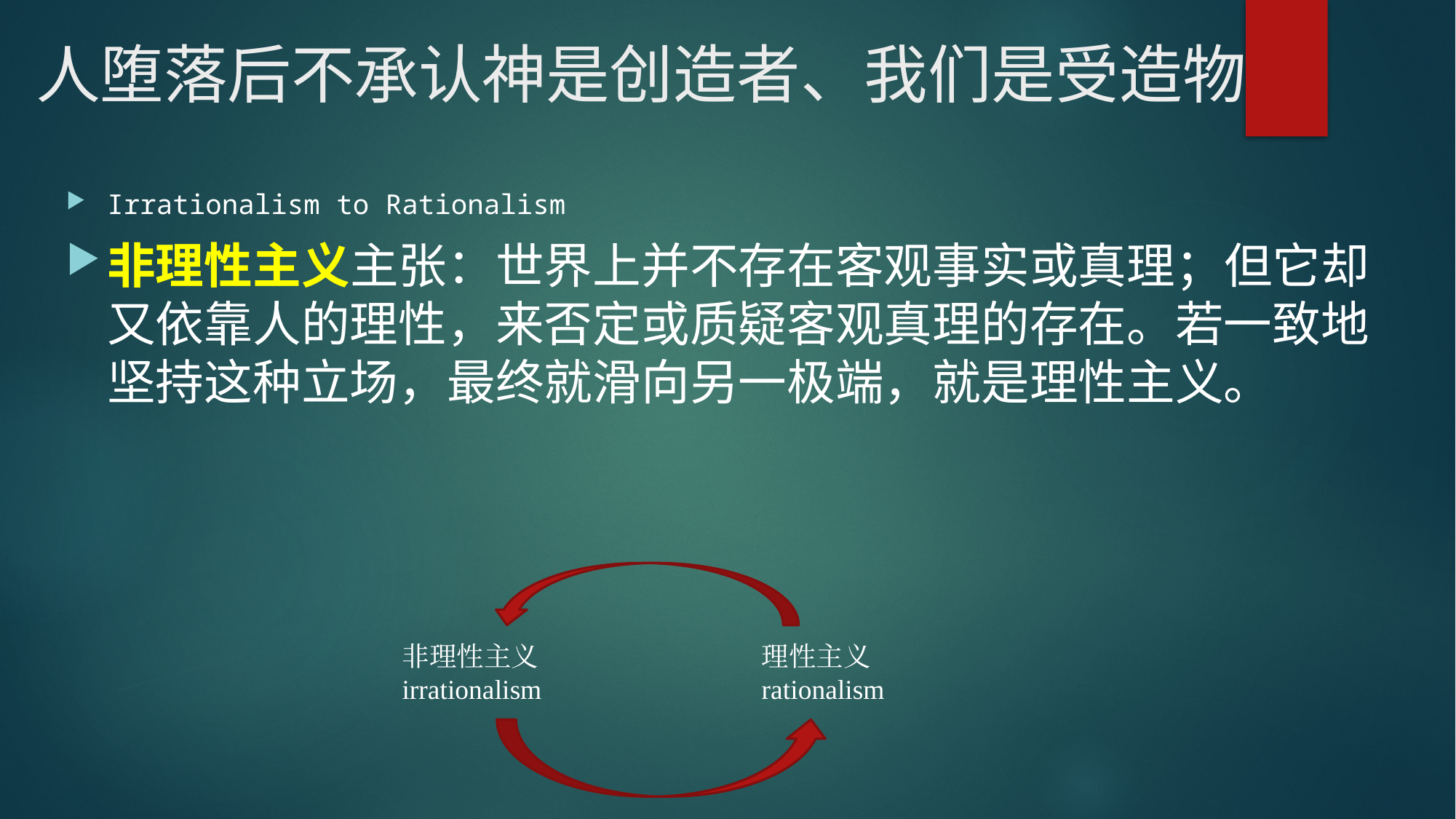

# 人堕落后不承认神是创造者、我们是受造物

Irrationalism to Rationalism
非理性主义主张：世界上并不存在客观事实或真理；但它却又依靠人的理性，来否定或质疑客观真理的存在。若一致地坚持这种立场，最终就滑向另一极端，就是理性主义。

非理性主义
irrationalism
理性主义
rationalism